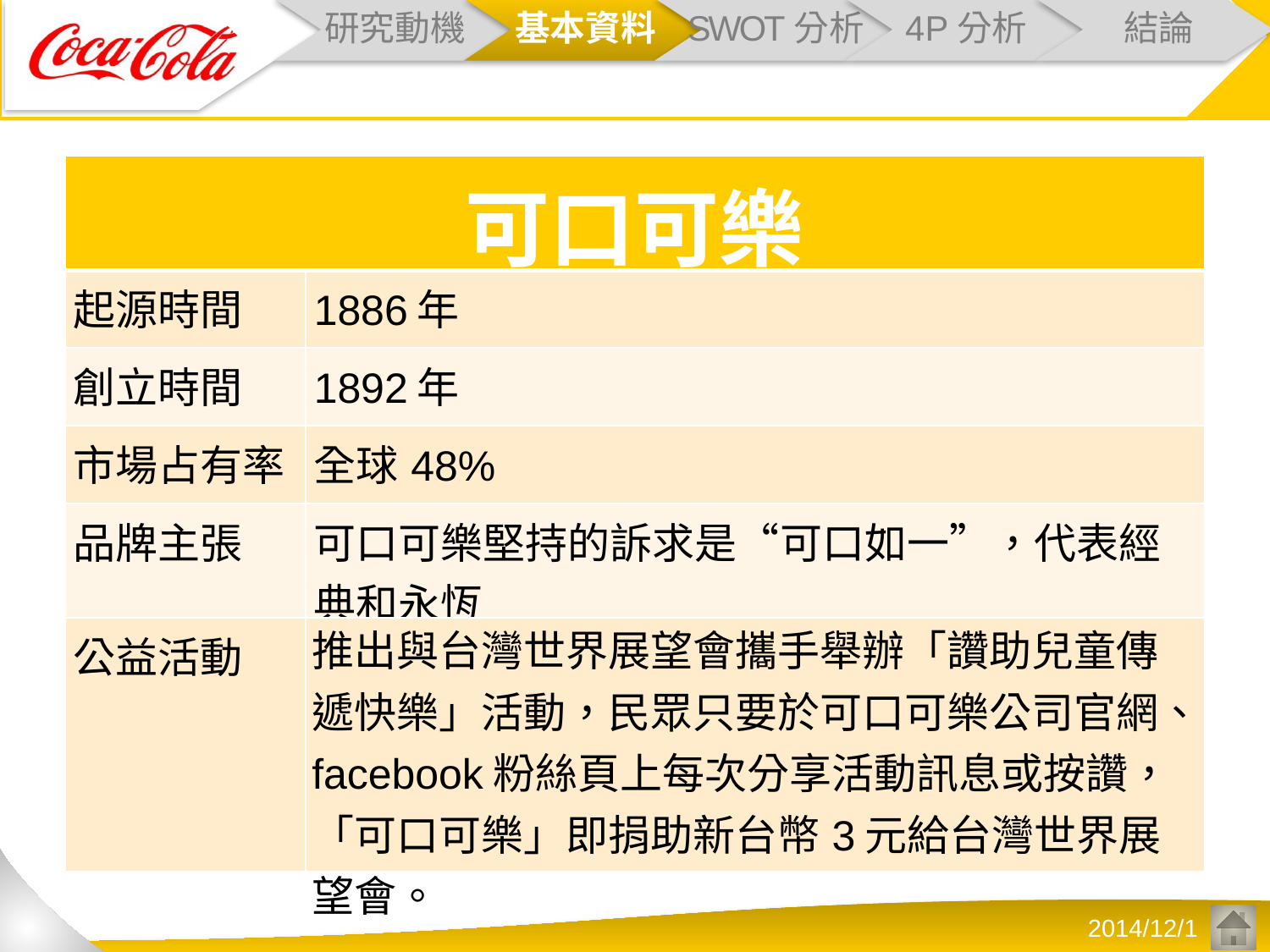

| 可口可樂 |  |
| --- | --- |
| 起源時間 | 1886年 |
| 創立時間 | 1892年 |
| 市場占有率 | 全球48% |
| 品牌主張 | 可口可樂堅持的訴求是“可口如一”，代表經典和永恆 |
| 公益活動 | 推出與台灣世界展望會攜手舉辦「讚助兒童傳遞快樂」活動，民眾只要於可口可樂公司官網、facebook粉絲頁上每次分享活動訊息或按讚，「可口可樂」即捐助新台幣3元給台灣世界展望會。 |